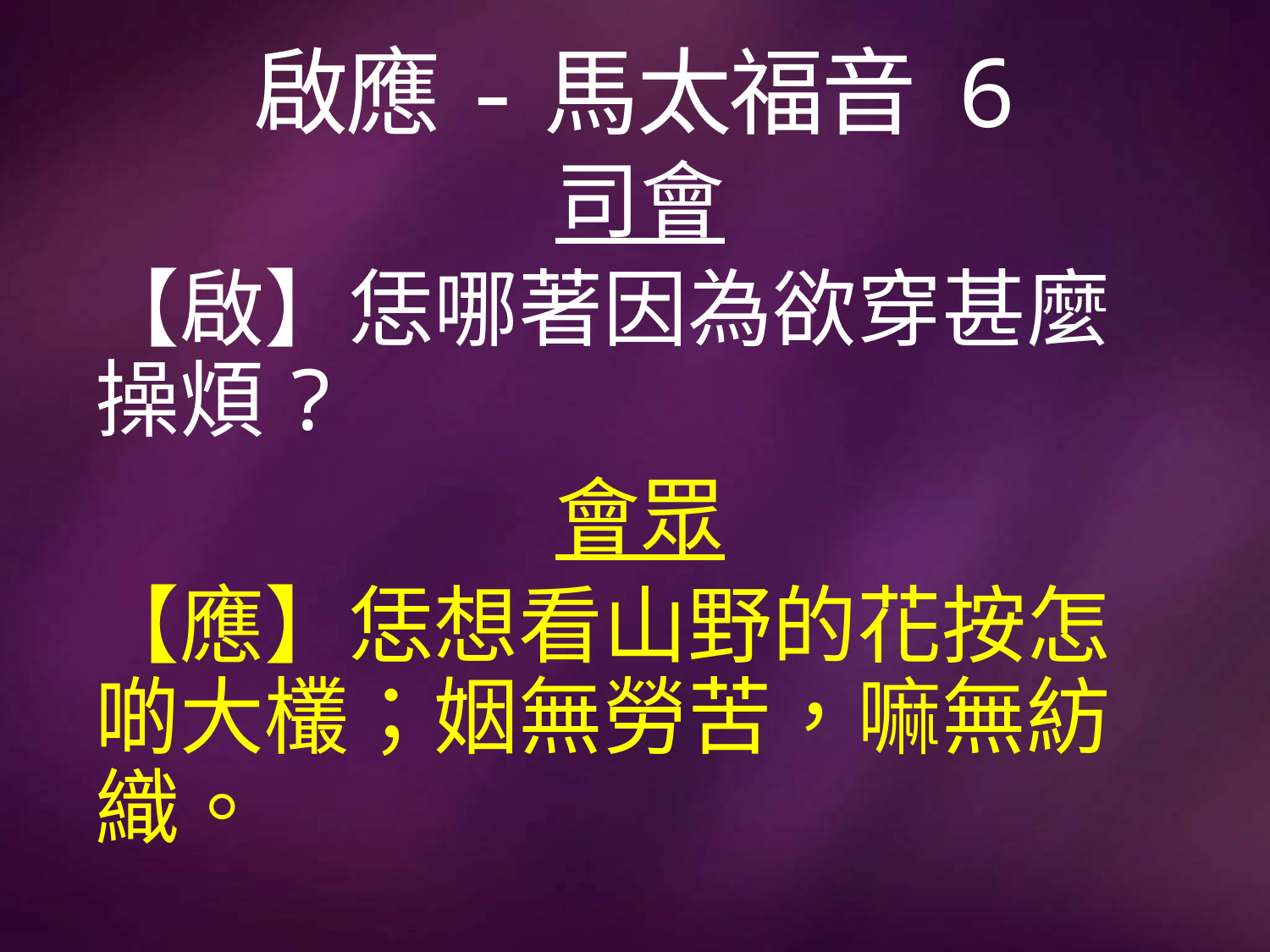

# 啟應-馬太福音 6
司會
【啟】恁哪著因為欲穿甚麼操煩?

會眾
【應】恁想看山野的花按怎啲大欉；姻無勞苦，嘛無紡織。